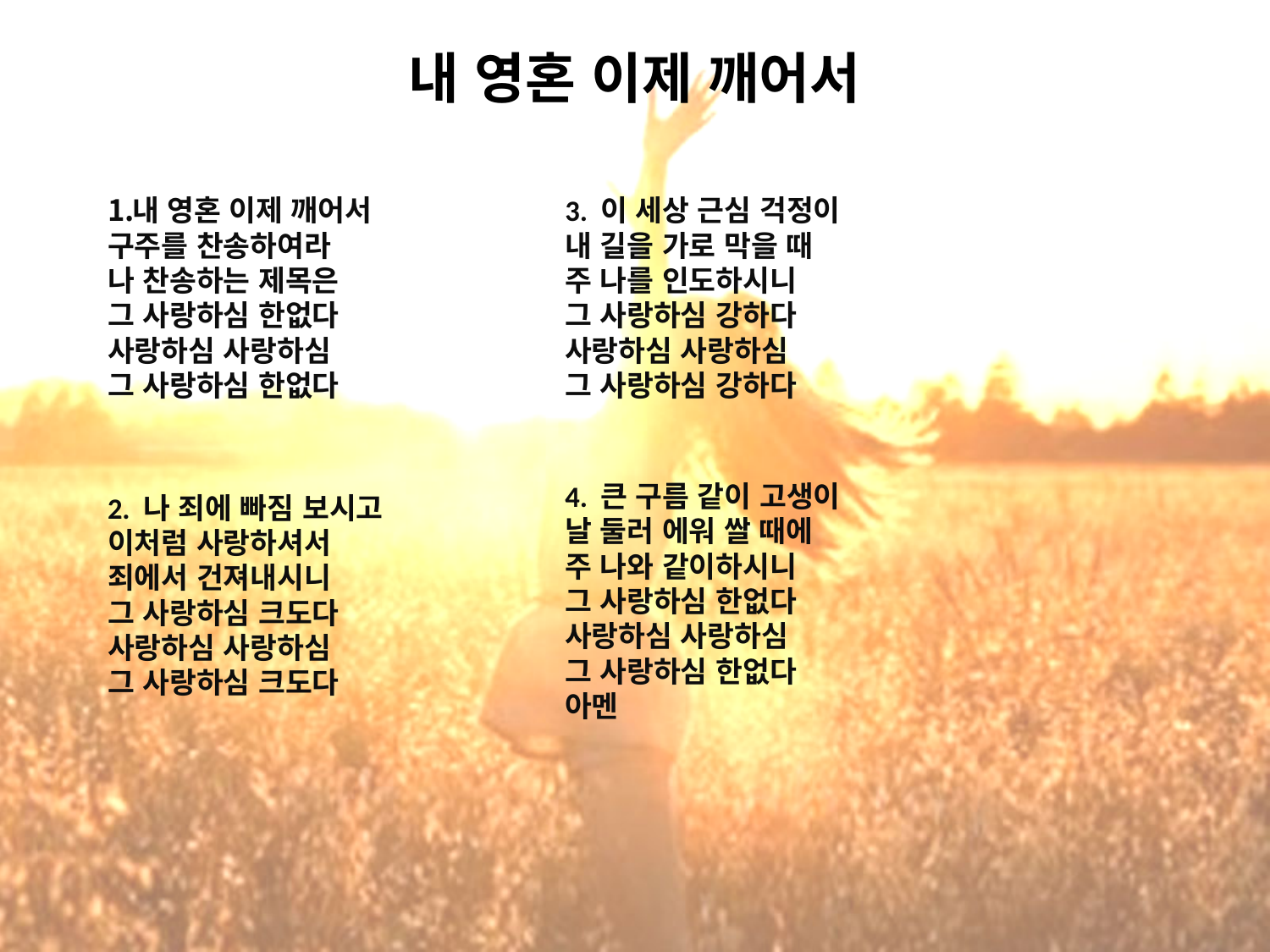

# 내 영혼 이제 깨어서
내 영혼 이제 깨어서
구주를 찬송하여라
나 찬송하는 제목은
그 사랑하심 한없다
사랑하심 사랑하심
그 사랑하심 한없다

2. 나 죄에 빠짐 보시고
이처럼 사랑하셔서
죄에서 건져내시니
그 사랑하심 크도다
사랑하심 사랑하심
그 사랑하심 크도다
3. 이 세상 근심 걱정이
내 길을 가로 막을 때
주 나를 인도하시니
그 사랑하심 강하다
사랑하심 사랑하심
그 사랑하심 강하다
4. 큰 구름 같이 고생이
날 둘러 에워 쌀 때에
주 나와 같이하시니
그 사랑하심 한없다
사랑하심 사랑하심
그 사랑하심 한없다
아멘